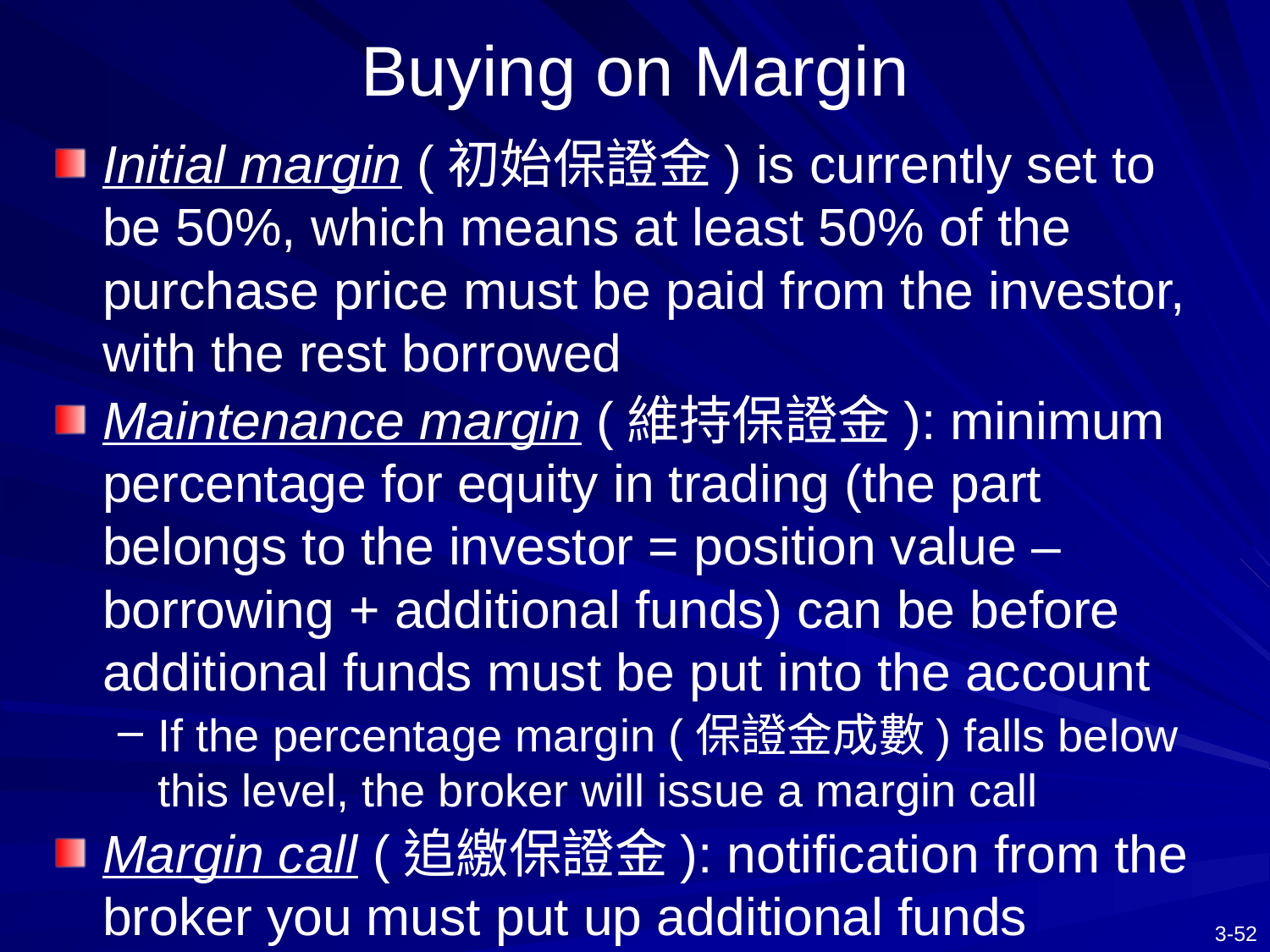

# Buying on Margin
Initial margin (初始保證金) is currently set to be 50%, which means at least 50% of the purchase price must be paid from the investor, with the rest borrowed
Maintenance margin (維持保證金): minimum percentage for equity in trading (the part belongs to the investor = position value – borrowing + additional funds) can be before additional funds must be put into the account
If the percentage margin (保證金成數) falls below this level, the broker will issue a margin call
Margin call (追繳保證金): notification from the broker you must put up additional funds